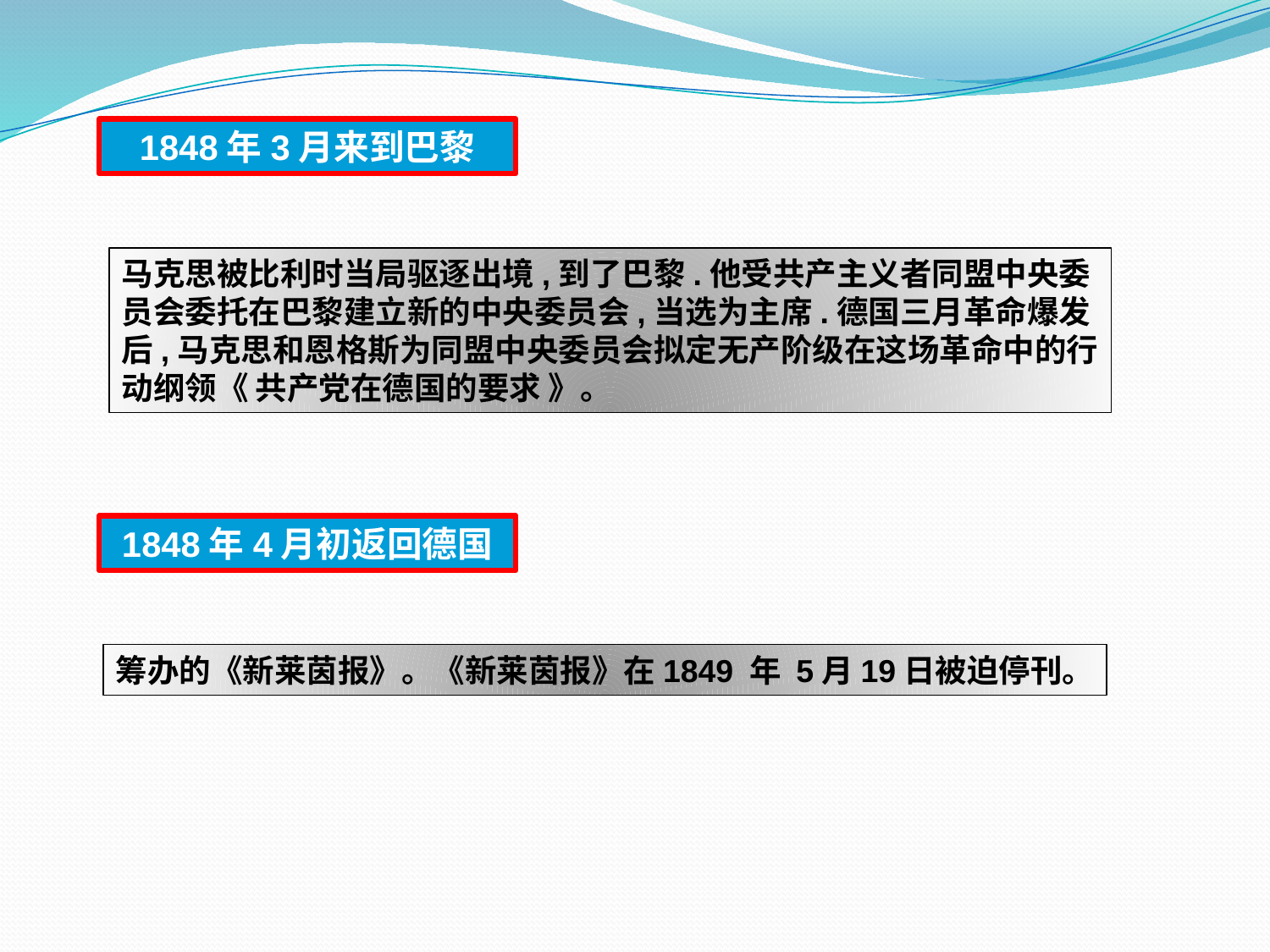

1848年3月来到巴黎
马克思被比利时当局驱逐出境,到了巴黎.他受共产主义者同盟中央委员会委托在巴黎建立新的中央委员会,当选为主席.德国三月革命爆发后,马克思和恩格斯为同盟中央委员会拟定无产阶级在这场革命中的行动纲领《 共产党在德国的要求 》。
1848年4月初返回德国
筹办的《新莱茵报》。《新莱茵报》在1849 年 5月19日被迫停刊。